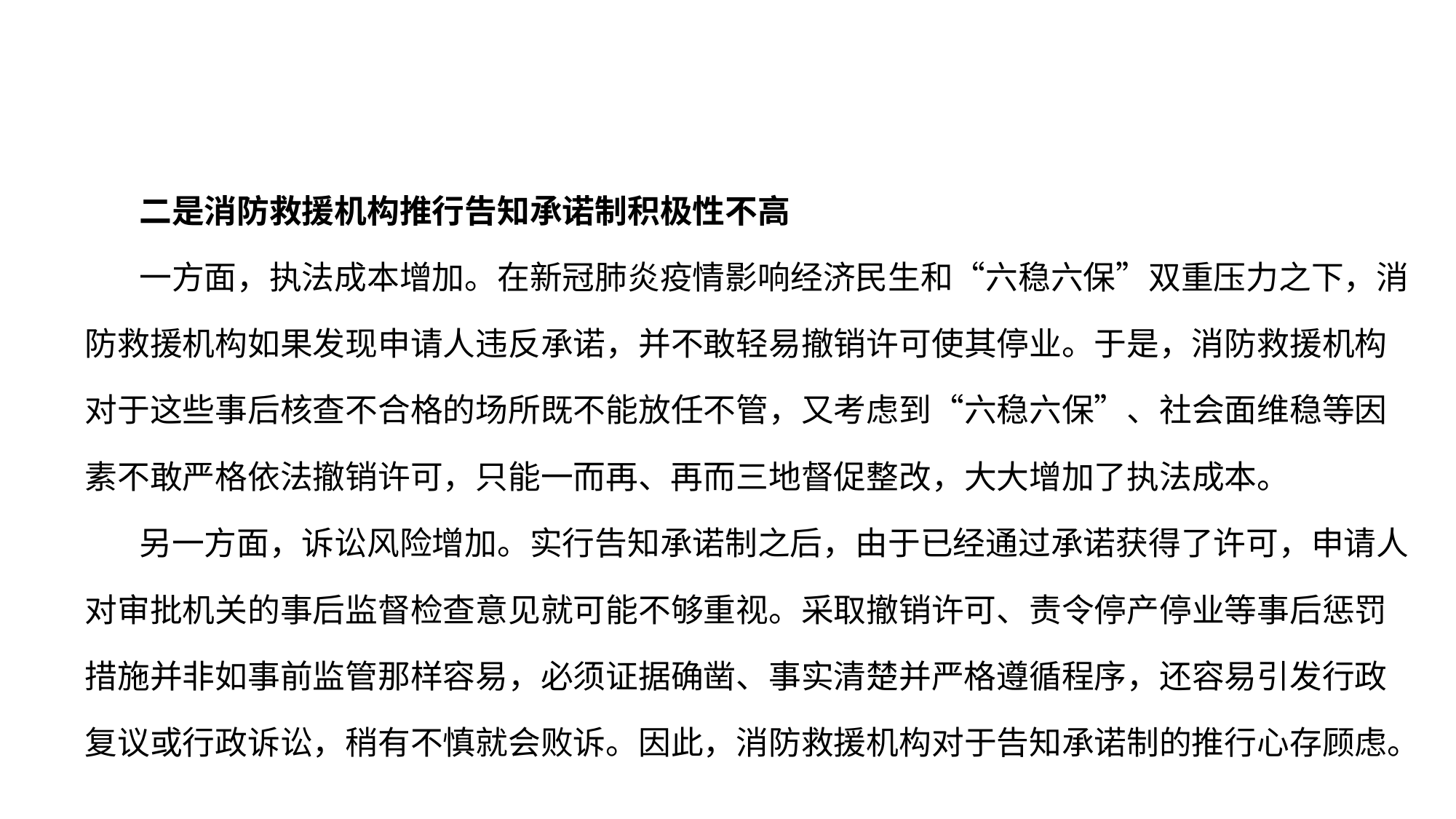

#
二是消防救援机构推行告知承诺制积极性不高
一方面，执法成本增加。在新冠肺炎疫情影响经济民生和“六稳六保”双重压力之下，消防救援机构如果发现申请人违反承诺，并不敢轻易撤销许可使其停业。于是，消防救援机构对于这些事后核查不合格的场所既不能放任不管，又考虑到“六稳六保”、社会面维稳等因素不敢严格依法撤销许可，只能一而再、再而三地督促整改，大大增加了执法成本。
另一方面，诉讼风险增加。实行告知承诺制之后，由于已经通过承诺获得了许可，申请人对审批机关的事后监督检查意见就可能不够重视。采取撤销许可、责令停产停业等事后惩罚措施并非如事前监管那样容易，必须证据确凿、事实清楚并严格遵循程序，还容易引发行政复议或行政诉讼，稍有不慎就会败诉。因此，消防救援机构对于告知承诺制的推行心存顾虑。